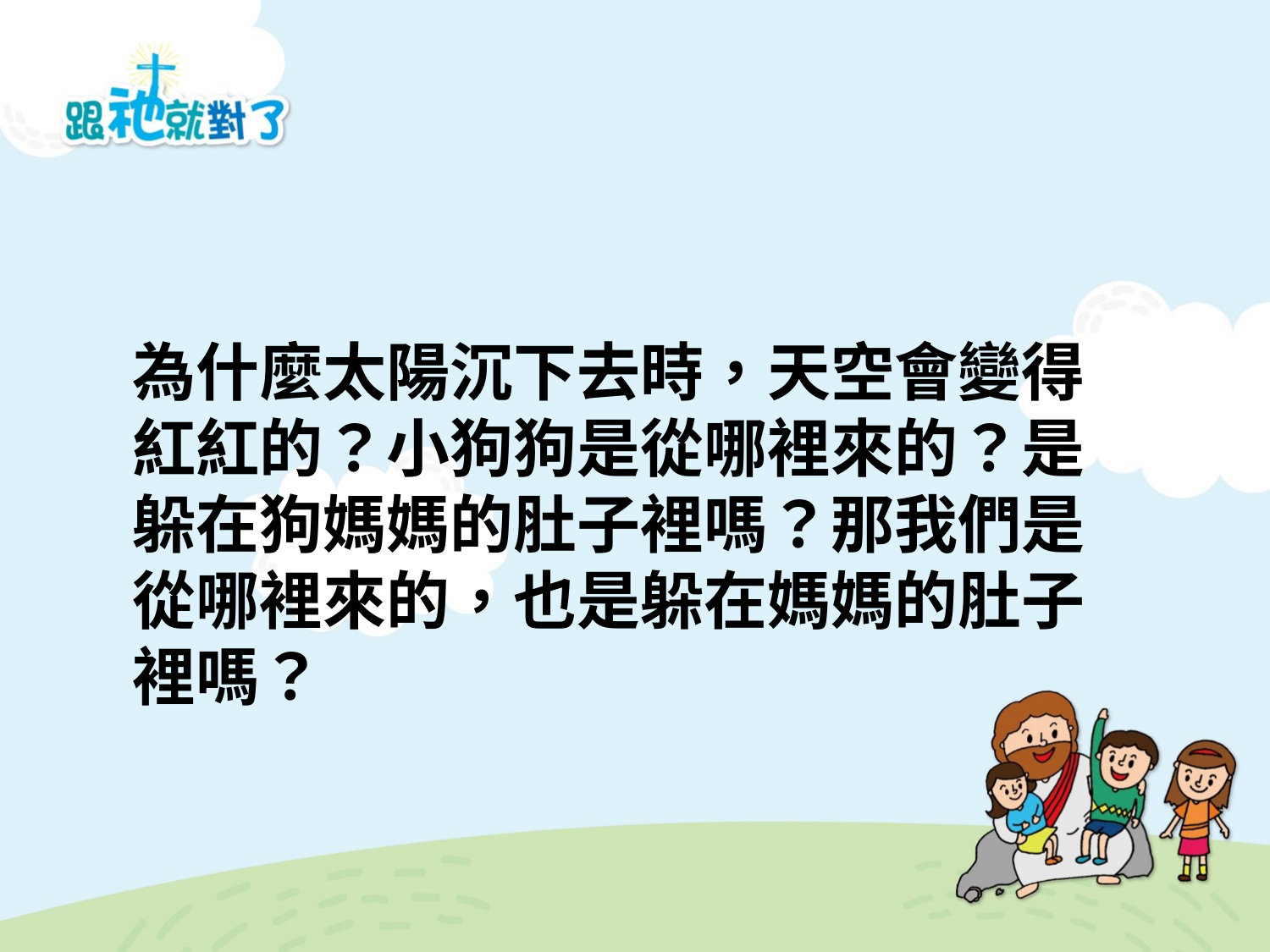

為什麼太陽沉下去時，天空會變得紅紅的？小狗狗是從哪裡來的？是躲在狗媽媽的肚子裡嗎？那我們是從哪裡來的，也是躲在媽媽的肚子裡嗎？